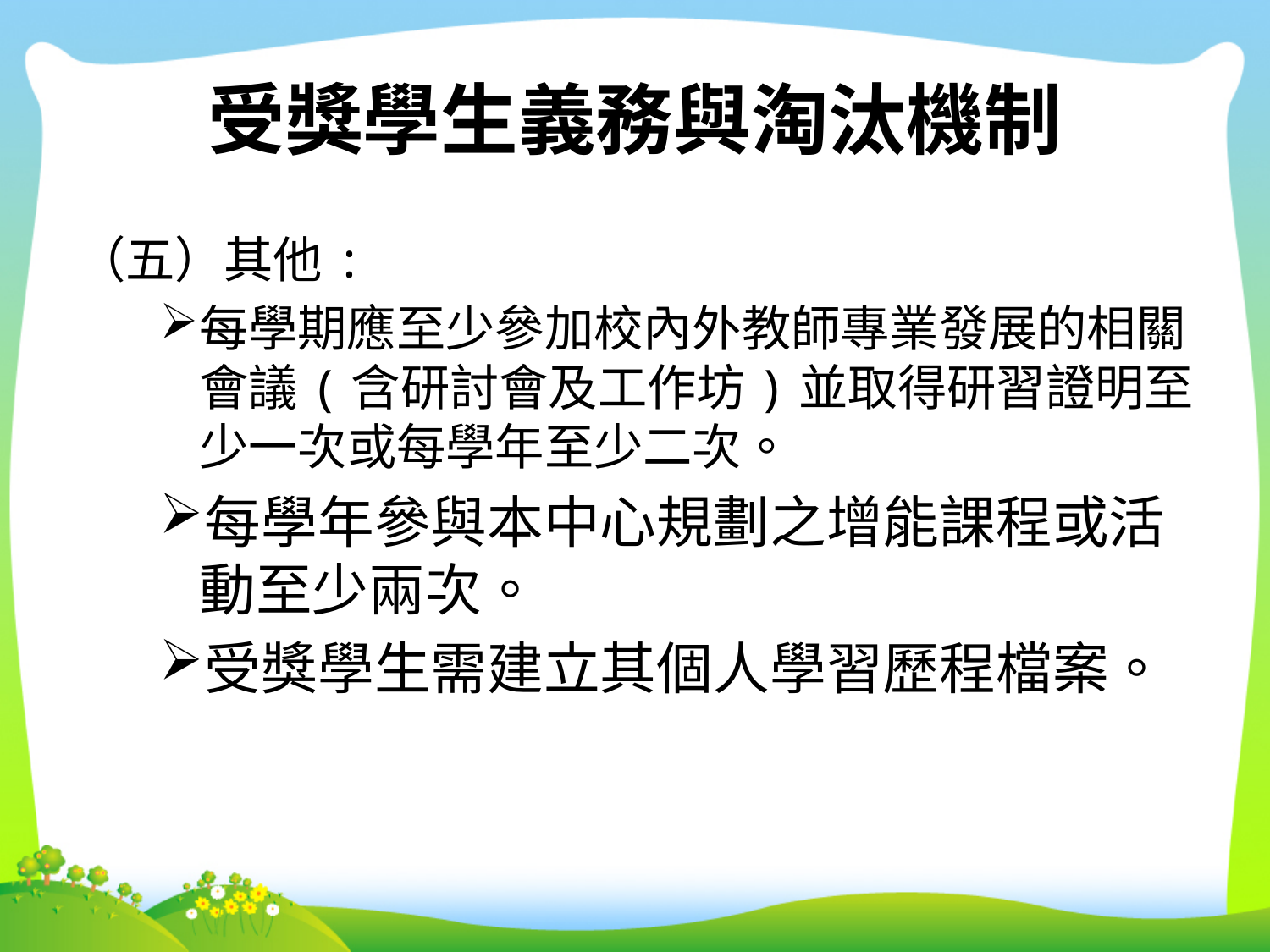

# 受獎學生義務與淘汰機制
（五）其他:
每學期應至少參加校內外教師專業發展的相關會議(含研討會及工作坊)並取得研習證明至少一次或每學年至少二次。
每學年參與本中心規劃之增能課程或活動至少兩次。
受獎學生需建立其個人學習歷程檔案。